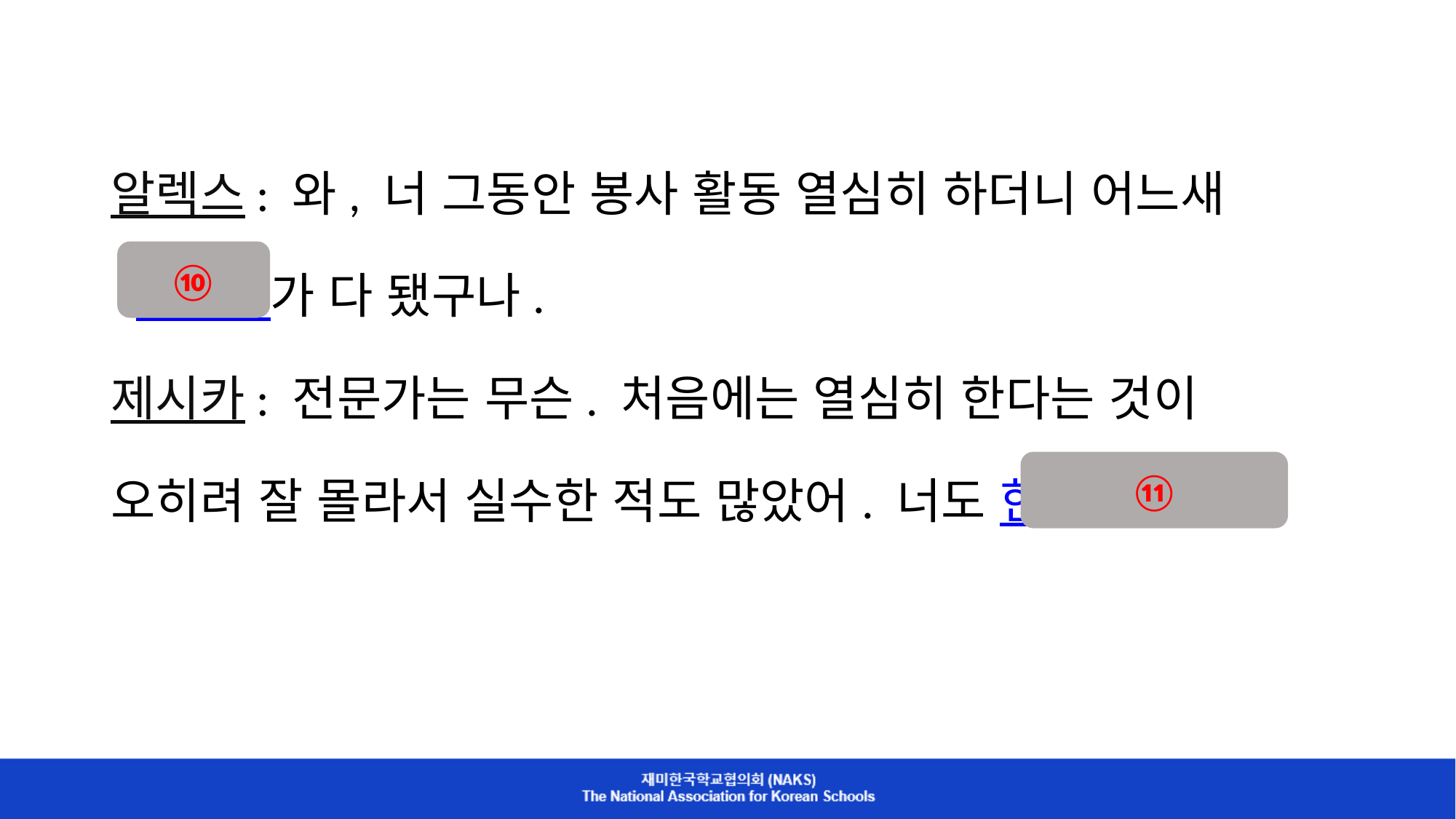

알렉스: 와, 너 그동안 봉사 활동 열심히 하더니 어느새
 전문가가 다 됐구나.
제시카: 전문가는 무슨. 처음에는 열심히 한다는 것이
오히려 잘 몰라서 실수한 적도 많았어. 너도 한번 가 볼래?

⑩
⑪